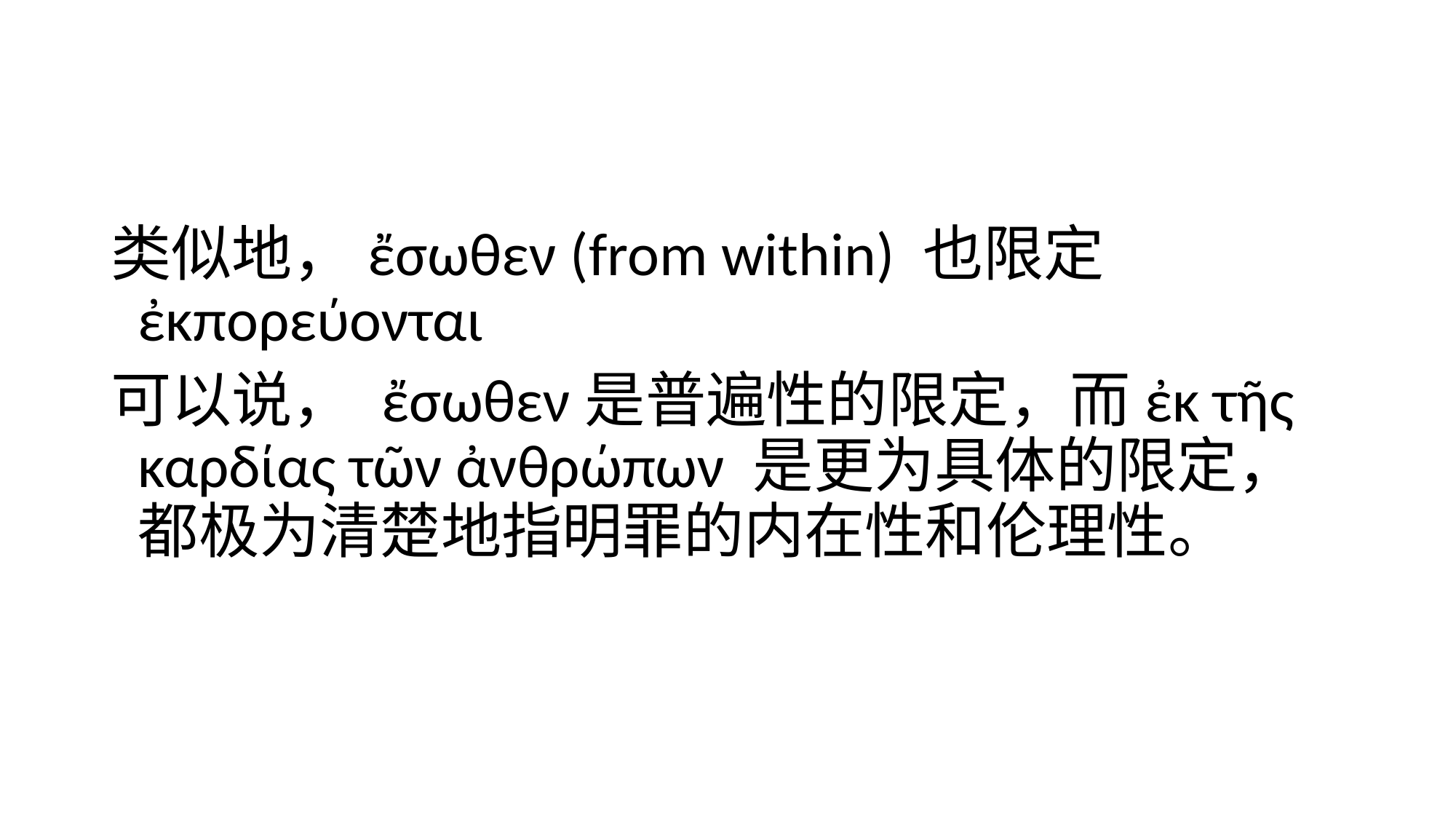

#
类似地，ἔσωθεν (from within) 也限定ἐκπορεύονται
可以说， ἔσωθεν是普遍性的限定，而ἐκ τῆς καρδίας τῶν ἀνθρώπων 是更为具体的限定，都极为清楚地指明罪的内在性和伦理性。